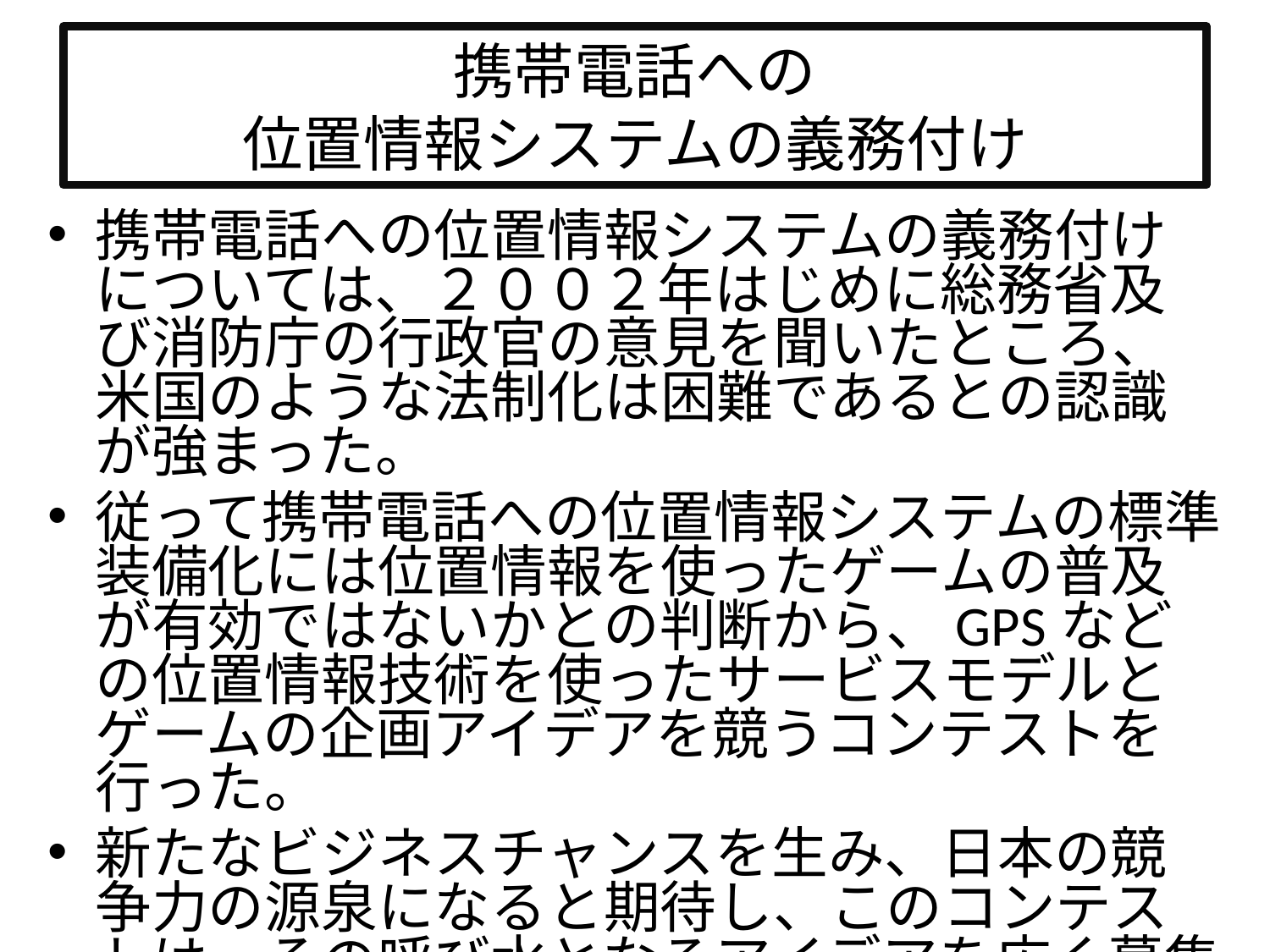

# 携帯電話への 位置情報システムの義務付け
携帯電話への位置情報システムの義務付けについては、２００２年はじめに総務省及び消防庁の行政官の意見を聞いたところ、米国のような法制化は困難であるとの認識が強まった。
従って携帯電話への位置情報システムの標準装備化には位置情報を使ったゲームの普及が有効ではないかとの判断から、GPSなどの位置情報技術を使ったサービスモデルとゲームの企画アイデアを競うコンテストを行った。
新たなビジネスチャンスを生み、日本の競争力の源泉になると期待し、このコンテストは、その呼び水となるアイデアを広く募集